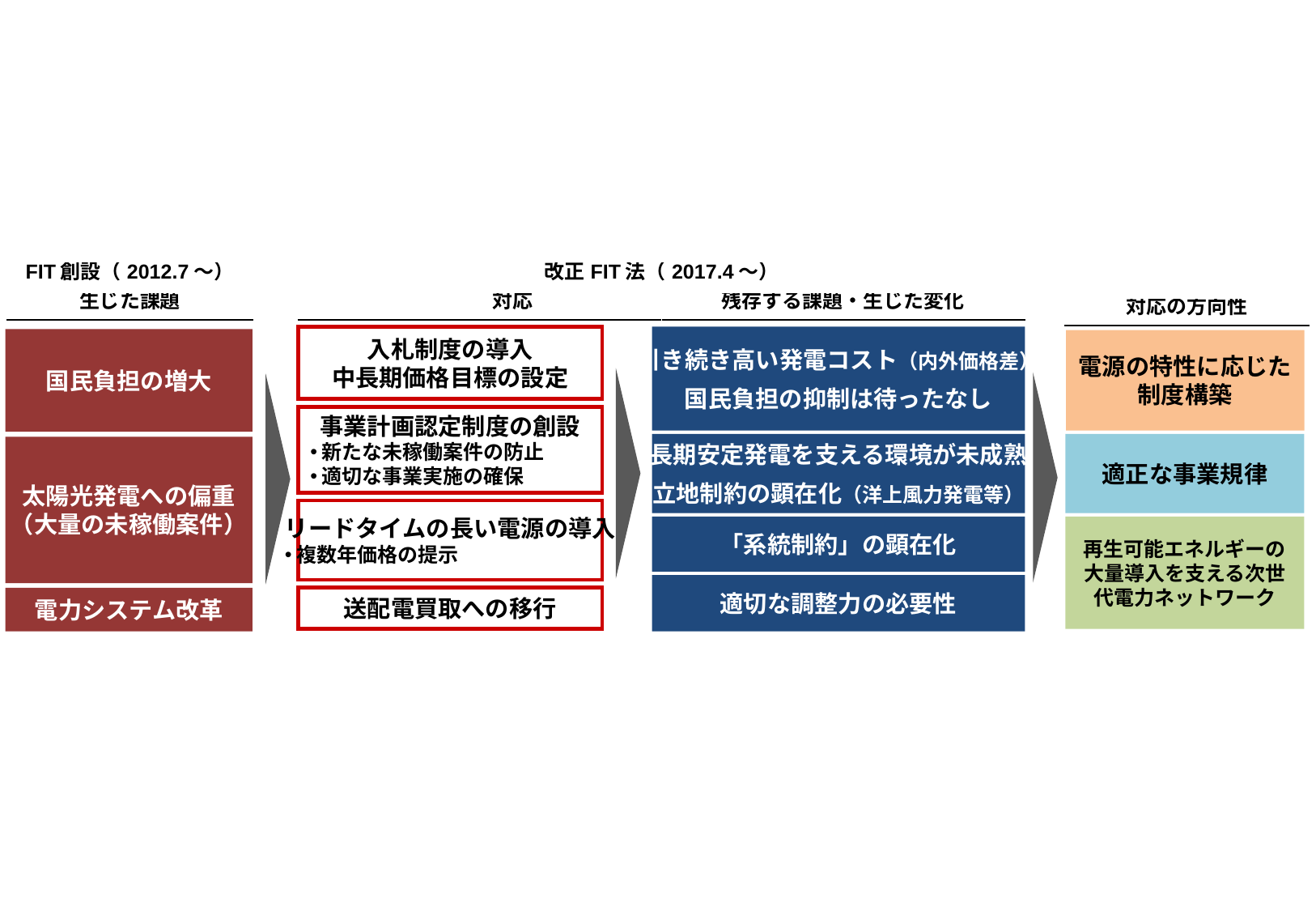

| 改正FIT法（2017.4～） |  |
| --- | --- |
| 対応 | 残存する課題・生じた変化 |
| FIT創設（2012.7～） |
| --- |
| 生じた課題 |
|  |
| --- |
| 対応の方向性 |
引き続き高い発電コスト（内外価格差）
国民負担の抑制は待ったなし
入札制度の導入
中長期価格目標の設定
国民負担の増大
電源の特性に応じた
制度構築
事業計画認定制度の創設
新たな未稼働案件の防止
適切な事業実施の確保
適正な事業規律
長期安定発電を支える環境が未成熟
立地制約の顕在化（洋上風力発電等）
太陽光発電への偏重
（大量の未稼働案件）

リードタイムの長い電源の導入
複数年価格の提示
「系統制約」の顕在化
再生可能エネルギーの
大量導入を支える次世代電力ネットワーク
適切な調整力の必要性
送配電買取への移行
電力システム改革